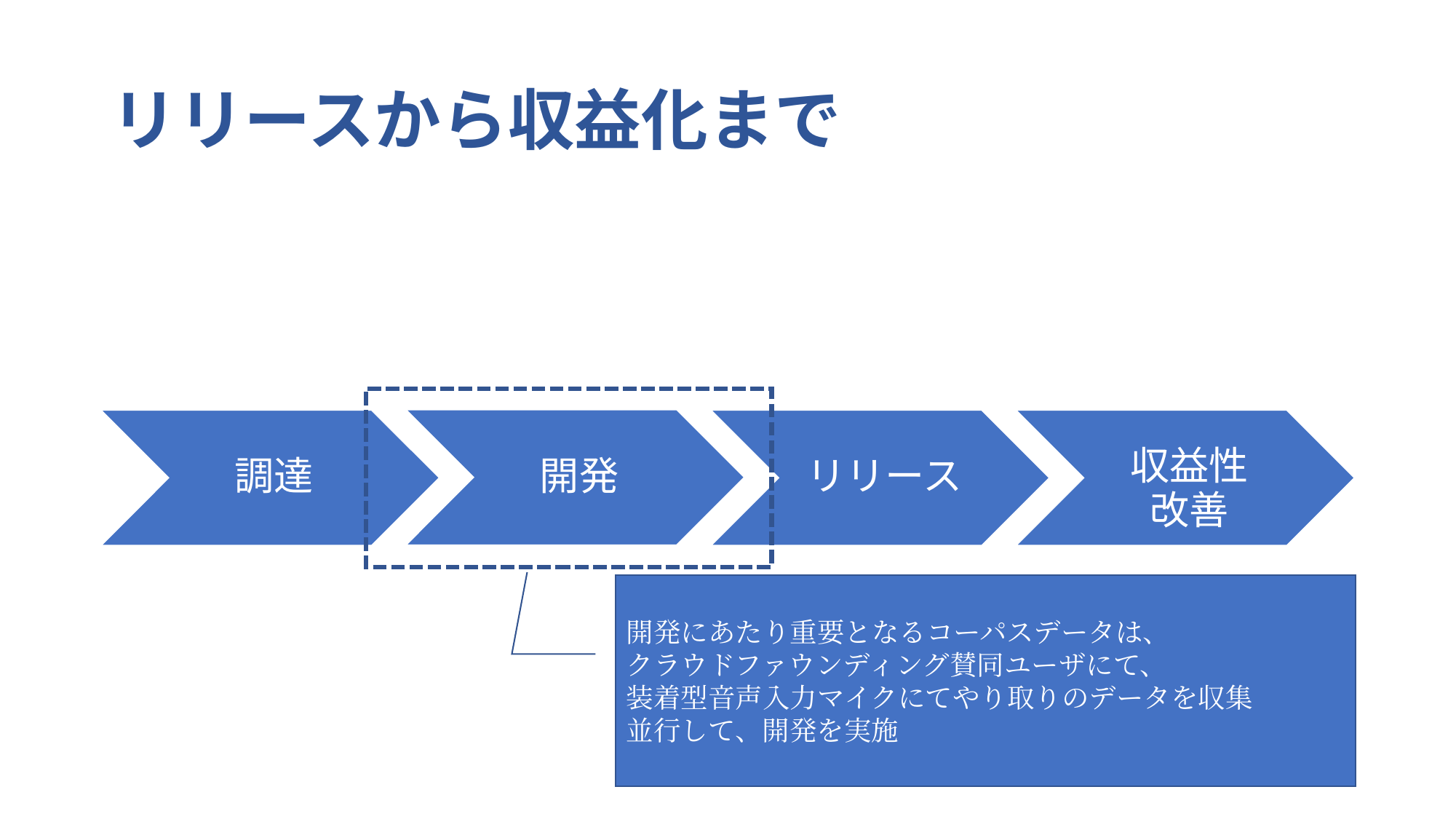

# リリースから収益化まで
調達
開発
リリース
収益性
改善

開発にあたり重要となるコーパスデータは、
クラウドファウンディング賛同ユーザにて、
装着型音声入力マイクにてやり取りのデータを収集
並行して、開発を実施